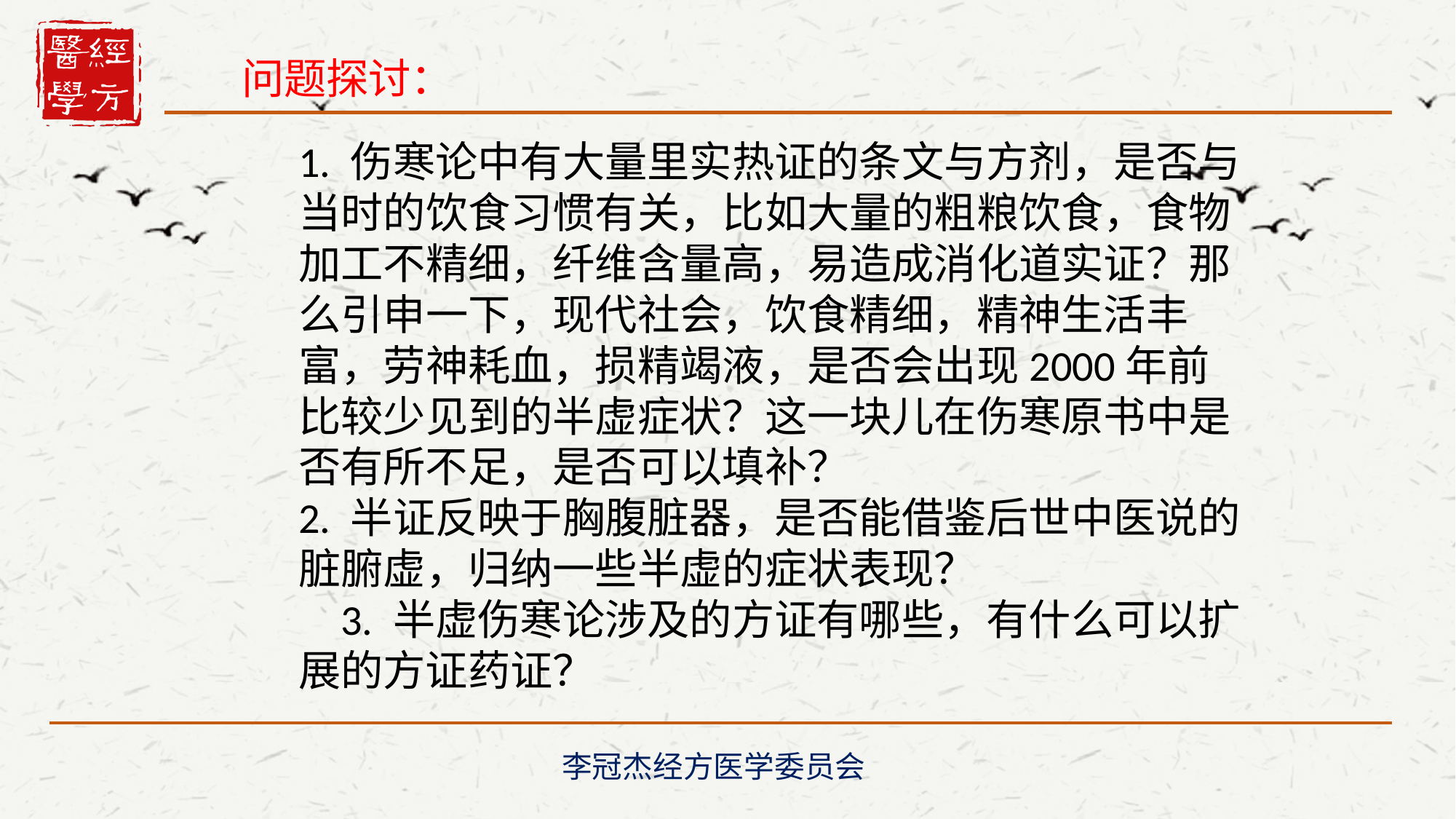

问题探讨：
1. 伤寒论中有大量里实热证的条文与方剂，是否与当时的饮食习惯有关，比如大量的粗粮饮食，食物加工不精细，纤维含量高，易造成消化道实证？那么引申一下，现代社会，饮食精细，精神生活丰富，劳神耗血，损精竭液，是否会出现2000年前比较少见到的半虚症状？这一块儿在伤寒原书中是否有所不足，是否可以填补？2. 半证反映于胸腹脏器，是否能借鉴后世中医说的脏腑虚，归纳一些半虚的症状表现？3. 半虚伤寒论涉及的方证有哪些，有什么可以扩展的方证药证？
24